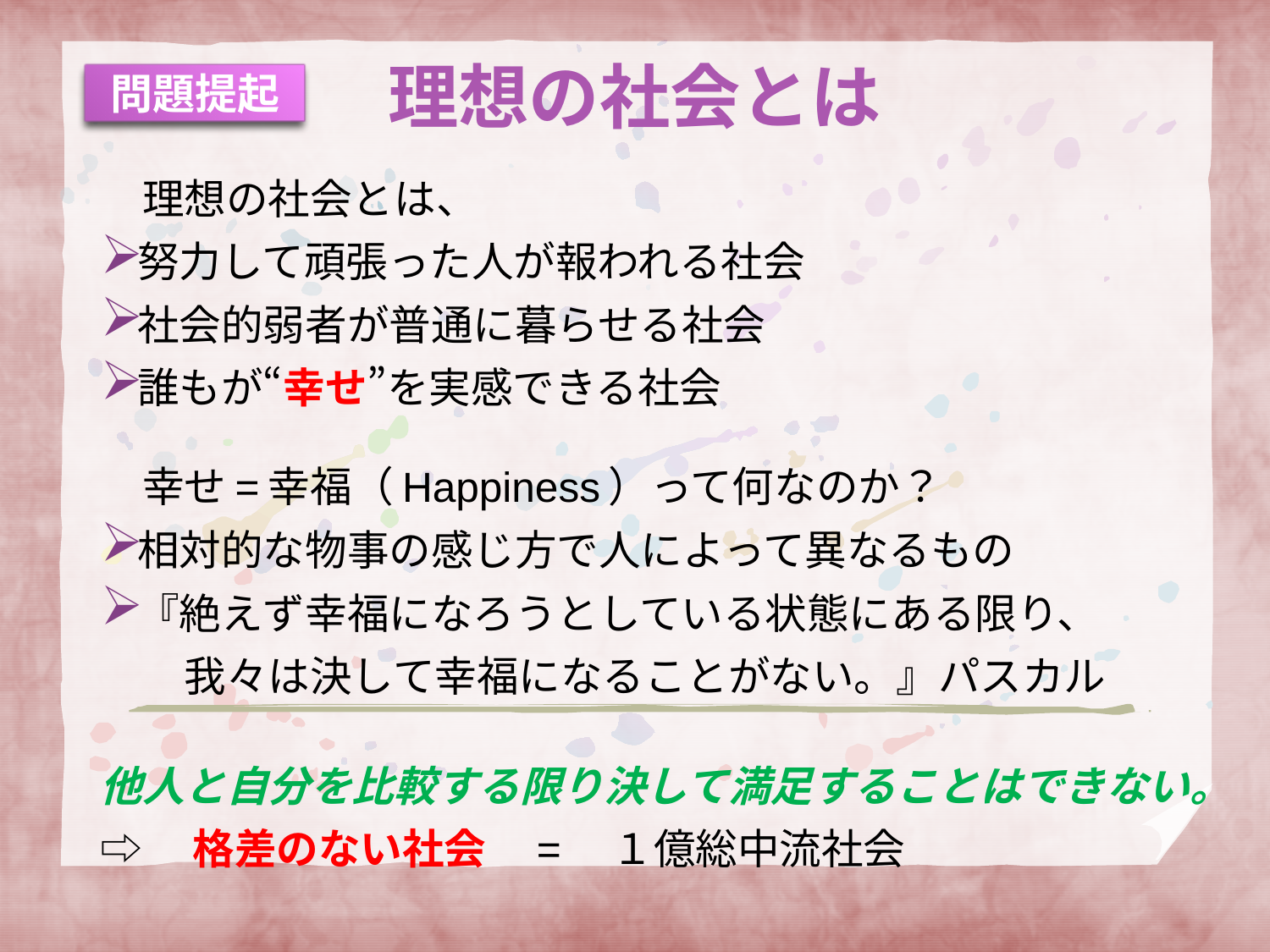

# 理想の社会とは
問題提起
　理想の社会とは、
努力して頑張った人が報われる社会
社会的弱者が普通に暮らせる社会
誰もが“幸せ”を実感できる社会

　幸せ=幸福（Happiness）って何なのか？
相対的な物事の感じ方で人によって異なるもの
『絶えず幸福になろうとしている状態にある限り、
　　我々は決して幸福になることがない。』パスカル

他人と自分を比較する限り決して満足することはできない。
⇨　格差のない社会　=　１億総中流社会